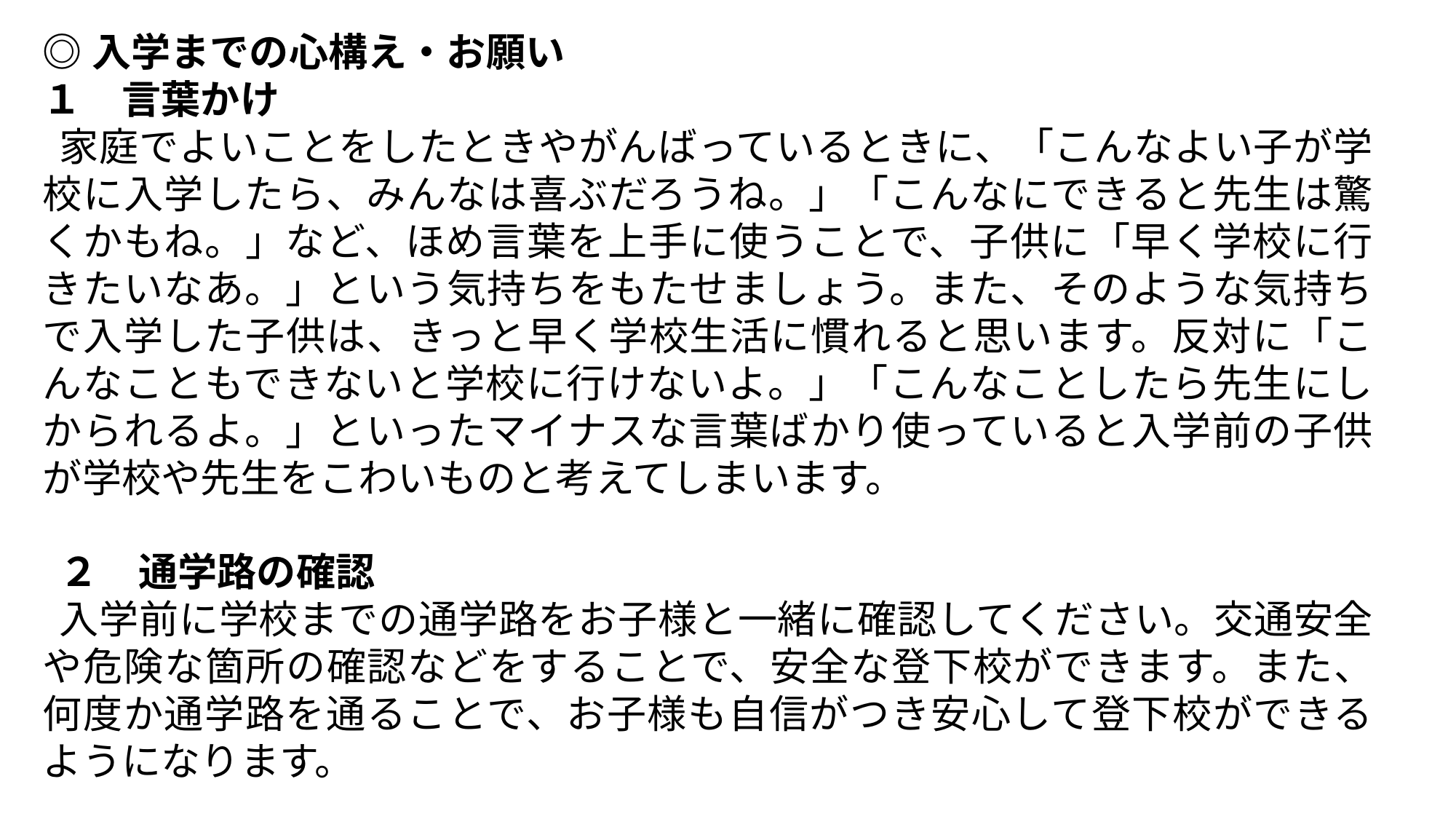

◎入学までの心構え・お願い
１　言葉かけ
家庭でよいことをしたときやがんばっているときに、「こんなよい子が学校に入学したら、みんなは喜ぶだろうね。」「こんなにできると先生は驚くかもね。」など、ほめ言葉を上手に使うことで、子供に「早く学校に行きたいなあ。」という気持ちをもたせましょう。また、そのような気持ちで入学した子供は、きっと早く学校生活に慣れると思います。反対に「こんなこともできないと学校に行けないよ。」「こんなことしたら先生にしかられるよ。」といったマイナスな言葉ばかり使っていると入学前の子供が学校や先生をこわいものと考えてしまいます。

２　通学路の確認
入学前に学校までの通学路をお子様と一緒に確認してください。交通安全や危険な箇所の確認などをすることで、安全な登下校ができます。また、何度か通学路を通ることで、お子様も自信がつき安心して登下校ができるようになります。